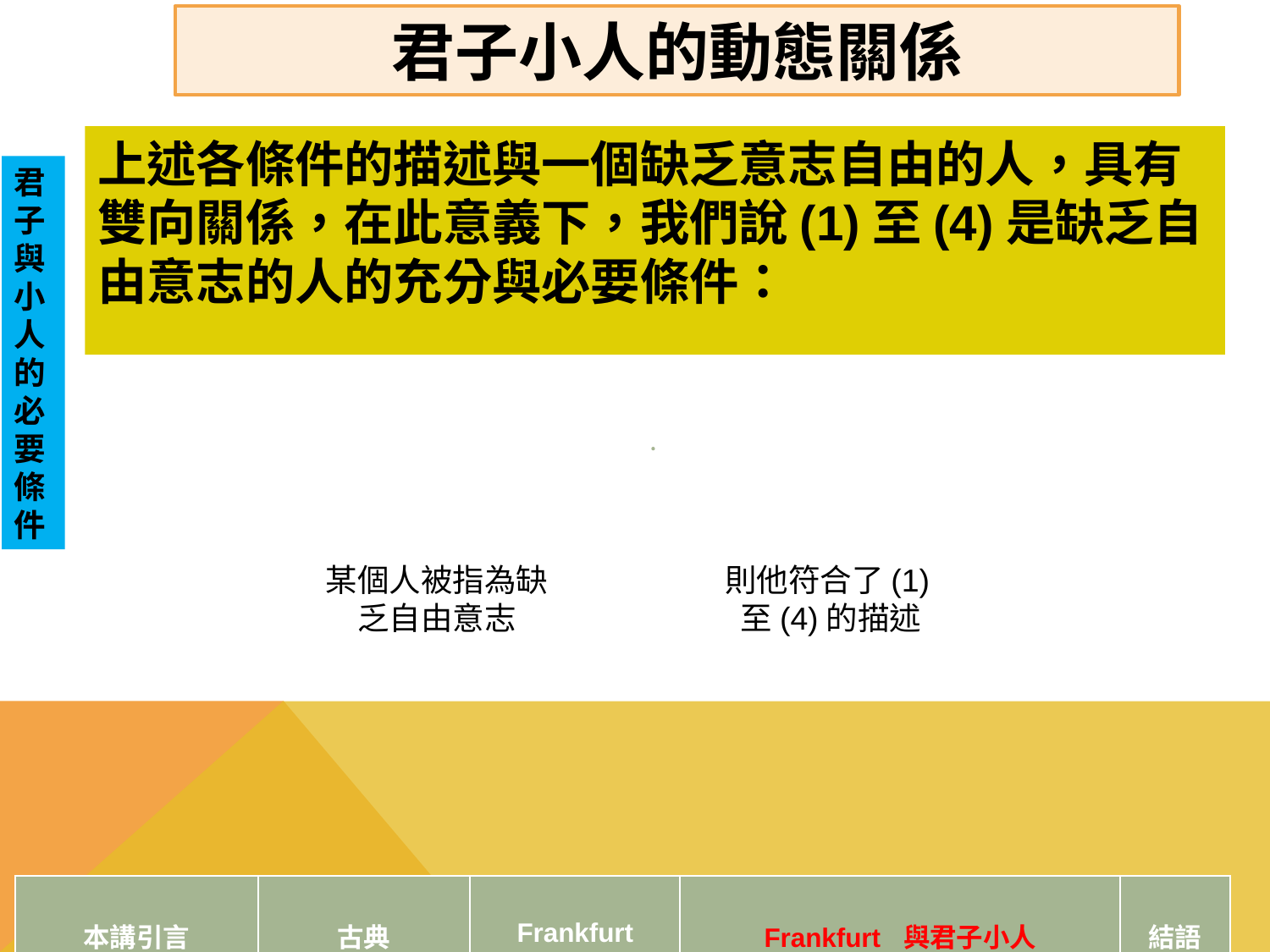

君子小人的動態關係
上述各條件的描述與一個缺乏意志自由的人，具有雙向關係，在此意義下，我們說(1)至(4)是缺乏自由意志的人的充分與必要條件：

君子與小人的必要條件
某個人被指為缺乏自由意志
則他符合了(1)至(4)的描述
| 本講引言 | 古典 | Frankfurt | Frankfurt 與君子小人 | 結語 |
| --- | --- | --- | --- | --- |